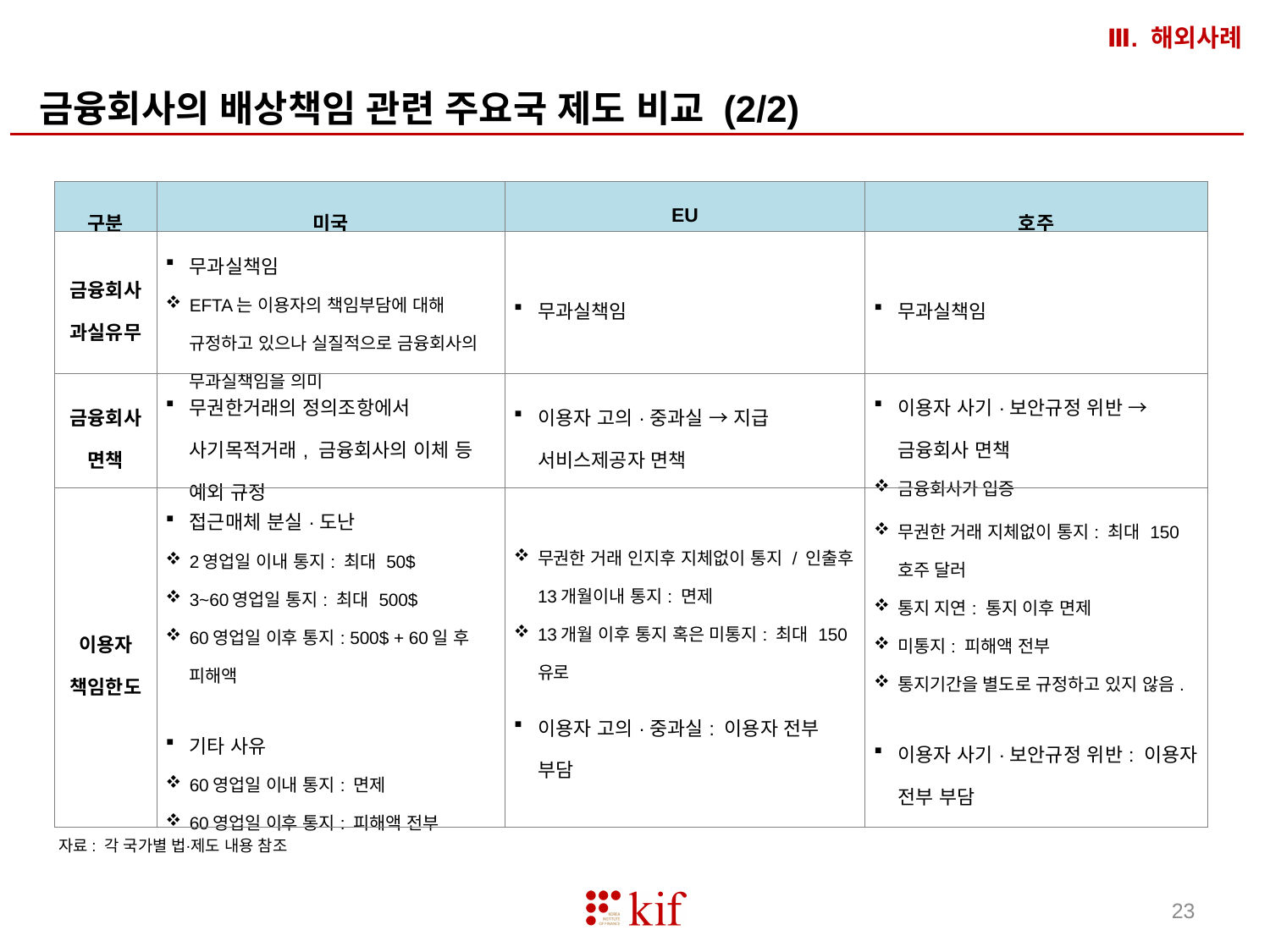

Ⅲ. 해외사례
금융회사의 배상책임 관련 주요국 제도 비교 (2/2)
| 구분 | 미국 | EU | 호주 |
| --- | --- | --- | --- |
| 금융회사 과실유무 | 무과실책임 EFTA는 이용자의 책임부담에 대해 규정하고 있으나 실질적으로 금융회사의 무과실책임을 의미 | 무과실책임 | 무과실책임 |
| 금융회사 면책 | 무권한거래의 정의조항에서 사기목적거래, 금융회사의 이체 등 예외 규정 | 이용자 고의·중과실 → 지급 서비스제공자 면책 | 이용자 사기·보안규정 위반 → 금융회사 면책 금융회사가 입증 |
| 이용자 책임한도 | 접근매체 분실·도난 2영업일 이내 통지: 최대 50$ 3~60영업일 통지: 최대 500$ 60영업일 이후 통지: 500$ + 60일 후 피해액 기타 사유 60영업일 이내 통지: 면제 60영업일 이후 통지: 피해액 전부 | 무권한 거래 인지후 지체없이 통지 / 인출후 13개월이내 통지: 면제 13개월 이후 통지 혹은 미통지: 최대 150유로 이용자 고의·중과실: 이용자 전부 부담 | 무권한 거래 지체없이 통지: 최대 150 호주 달러 통지 지연: 통지 이후 면제 미통지: 피해액 전부 통지기간을 별도로 규정하고 있지 않음. 이용자 사기·보안규정 위반: 이용자 전부 부담 |
자료: 각 국가별 법∙제도 내용 참조
23